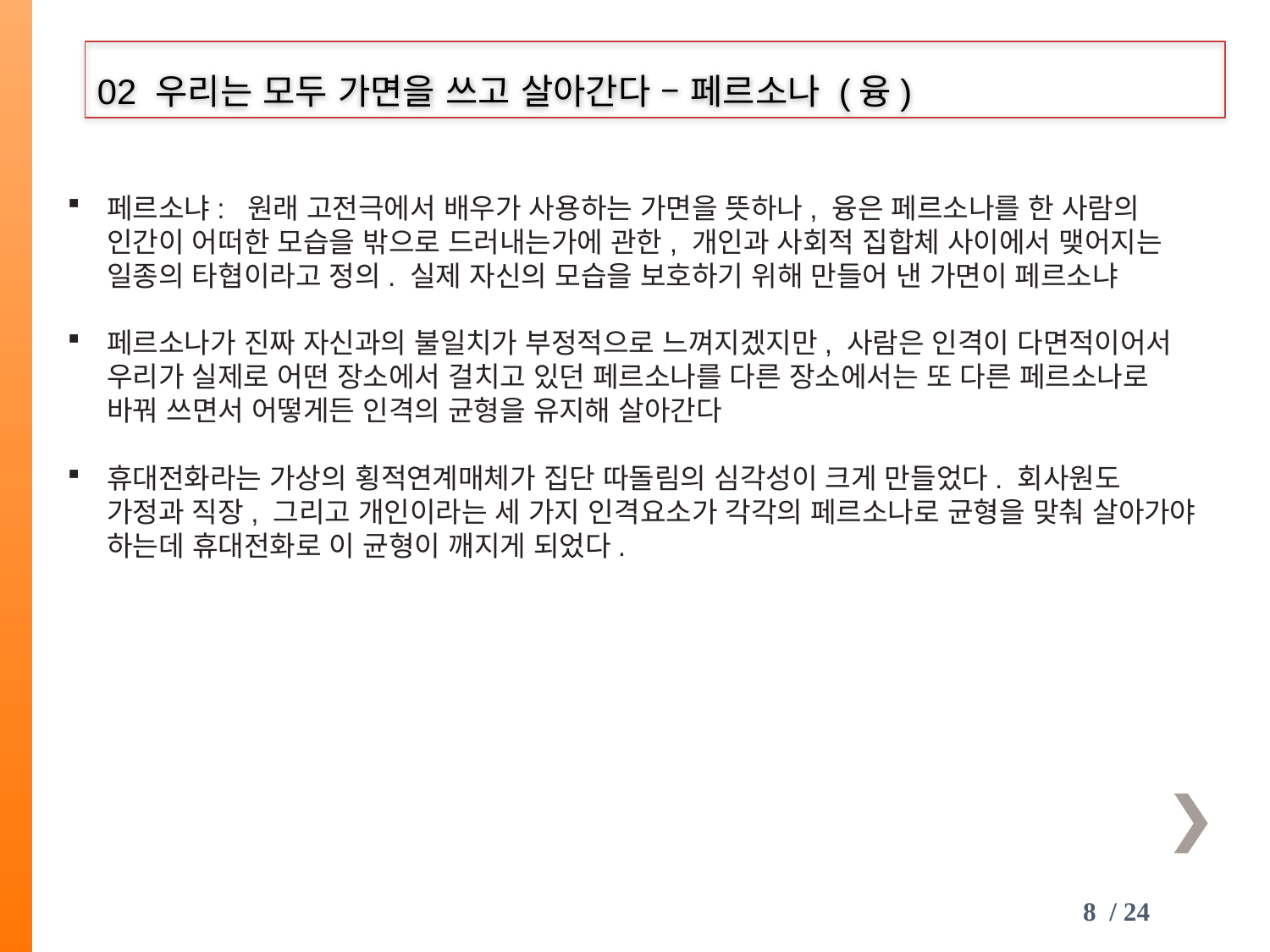

02 우리는 모두 가면을 쓰고 살아간다 – 페르소나 (융)

페르소냐:  원래 고전극에서 배우가 사용하는 가면을 뜻하나, 융은 페르소나를 한 사람의 인간이 어떠한 모습을 밖으로 드러내는가에 관한, 개인과 사회적 집합체 사이에서 맺어지는 일종의 타협이라고 정의. 실제 자신의 모습을 보호하기 위해 만들어 낸 가면이 페르소냐

페르소나가 진짜 자신과의 불일치가 부정적으로 느껴지겠지만, 사람은 인격이 다면적이어서 우리가 실제로 어떤 장소에서 걸치고 있던 페르소나를 다른 장소에서는 또 다른 페르소나로 바꿔 쓰면서 어떻게든 인격의 균형을 유지해 살아간다

휴대전화라는 가상의 횡적연계매체가 집단 따돌림의 심각성이 크게 만들었다. 회사원도 가정과 직장, 그리고 개인이라는 세 가지 인격요소가 각각의 페르소나로 균형을 맞춰 살아가야 하는데 휴대전화로 이 균형이 깨지게 되었다.

8  / 24